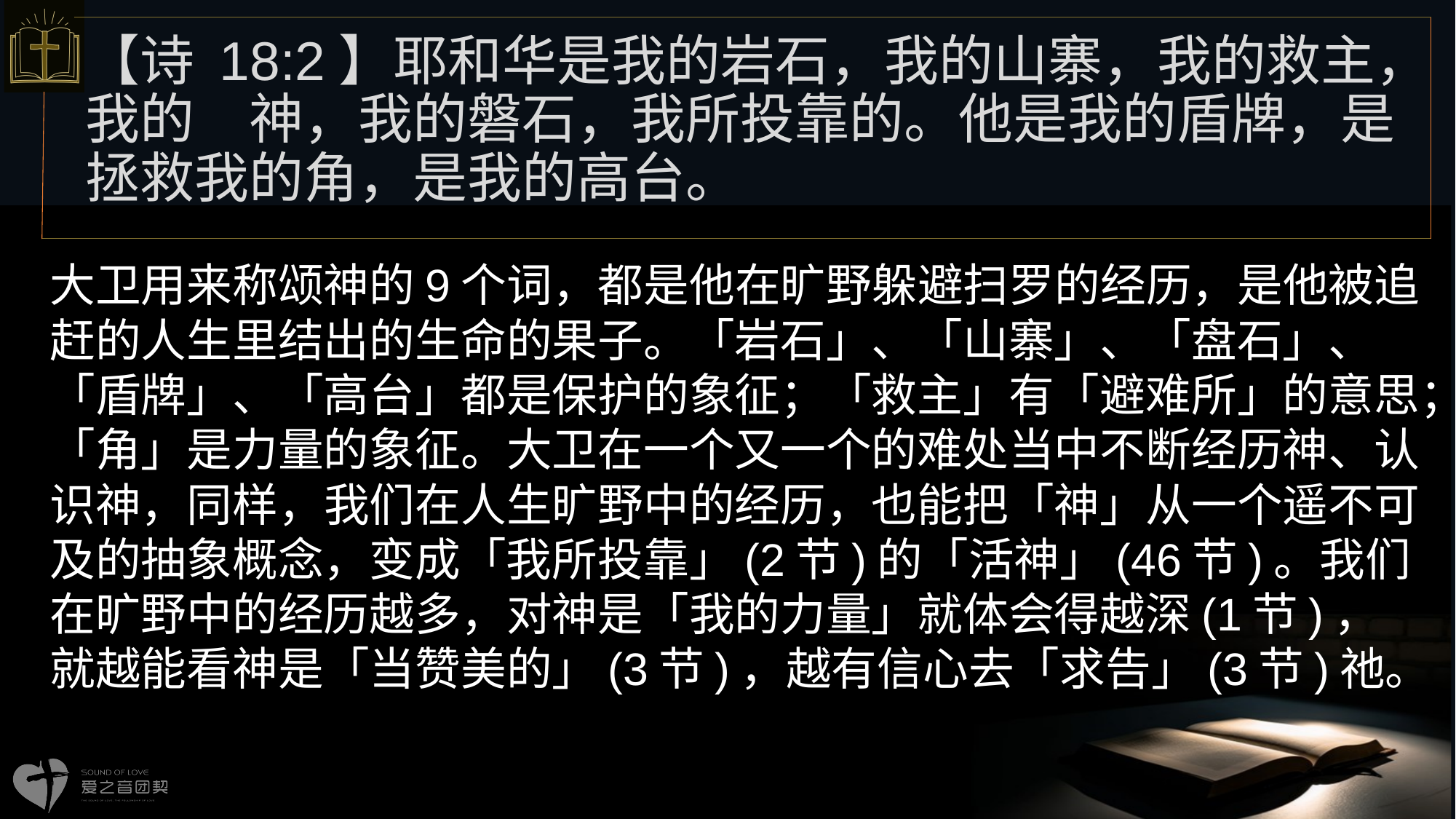

【诗 18:2】耶和华是我的岩石，我的山寨，我的救主，我的　神，我的磐石，我所投靠的。他是我的盾牌，是拯救我的角，是我的高台。
# 大卫用来称颂神的9个词，都是他在旷野躲避扫罗的经历，是他被追赶的人生里结出的生命的果子。「岩石」、「山寨」、「盘石」、「盾牌」、「高台」都是保护的象征；「救主」有「避难所」的意思；「角」是力量的象征。大卫在一个又一个的难处当中不断经历神、认识神，同样，我们在人生旷野中的经历，也能把「神」从一个遥不可及的抽象概念，变成「我所投靠」(2节)的「活神」(46节)。我们在旷野中的经历越多，对神是「我的力量」就体会得越深(1节)，就越能看神是「当赞美的」(3节)，越有信心去「求告」(3节)祂。